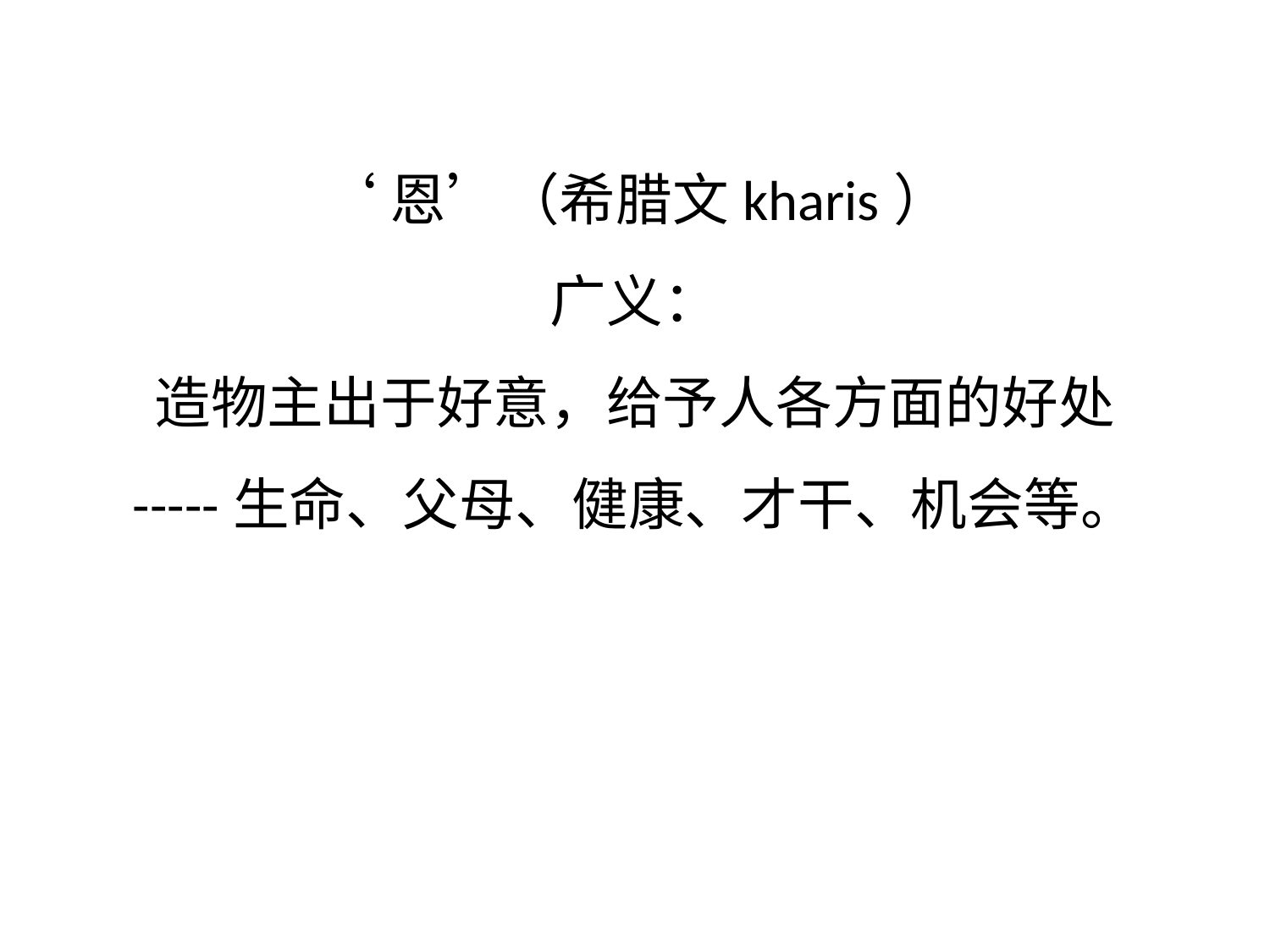

# ‘恩’（希腊文kharis） 广义： 造物主出于好意，给予人各方面的好处 -----生命、父母、健康、才干、机会等。